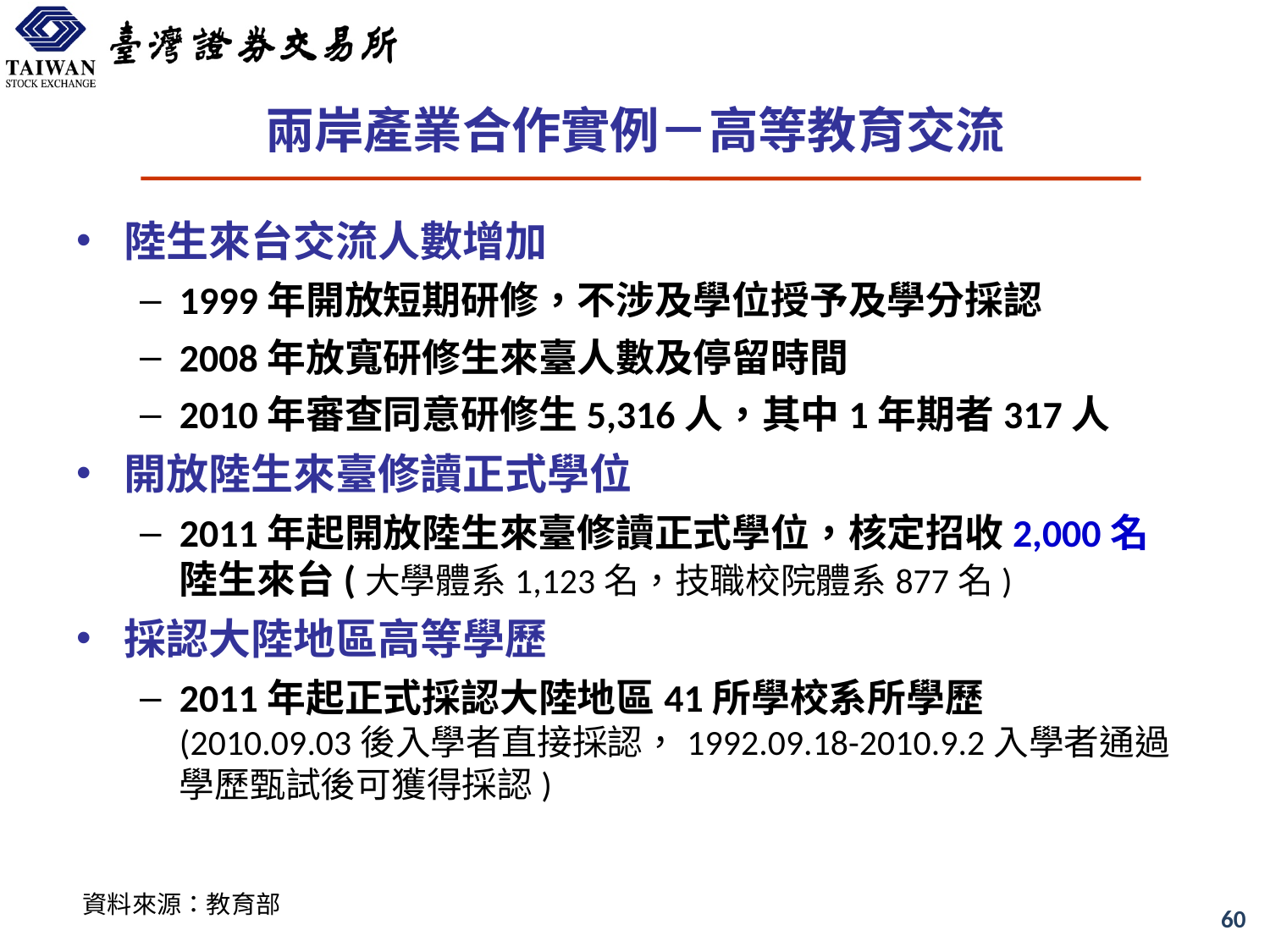

# 兩岸產業合作實例－高等教育交流
陸生來台交流人數增加
1999年開放短期研修，不涉及學位授予及學分採認
2008年放寬研修生來臺人數及停留時間
2010年審查同意研修生5,316人，其中1年期者317人
開放陸生來臺修讀正式學位
2011年起開放陸生來臺修讀正式學位，核定招收2,000名陸生來台(大學體系1,123名，技職校院體系877名)
採認大陸地區高等學歷
2011年起正式採認大陸地區41所學校系所學歷
(2010.09.03後入學者直接採認，1992.09.18-2010.9.2入學者通過學歷甄試後可獲得採認)

資料來源：教育部
60